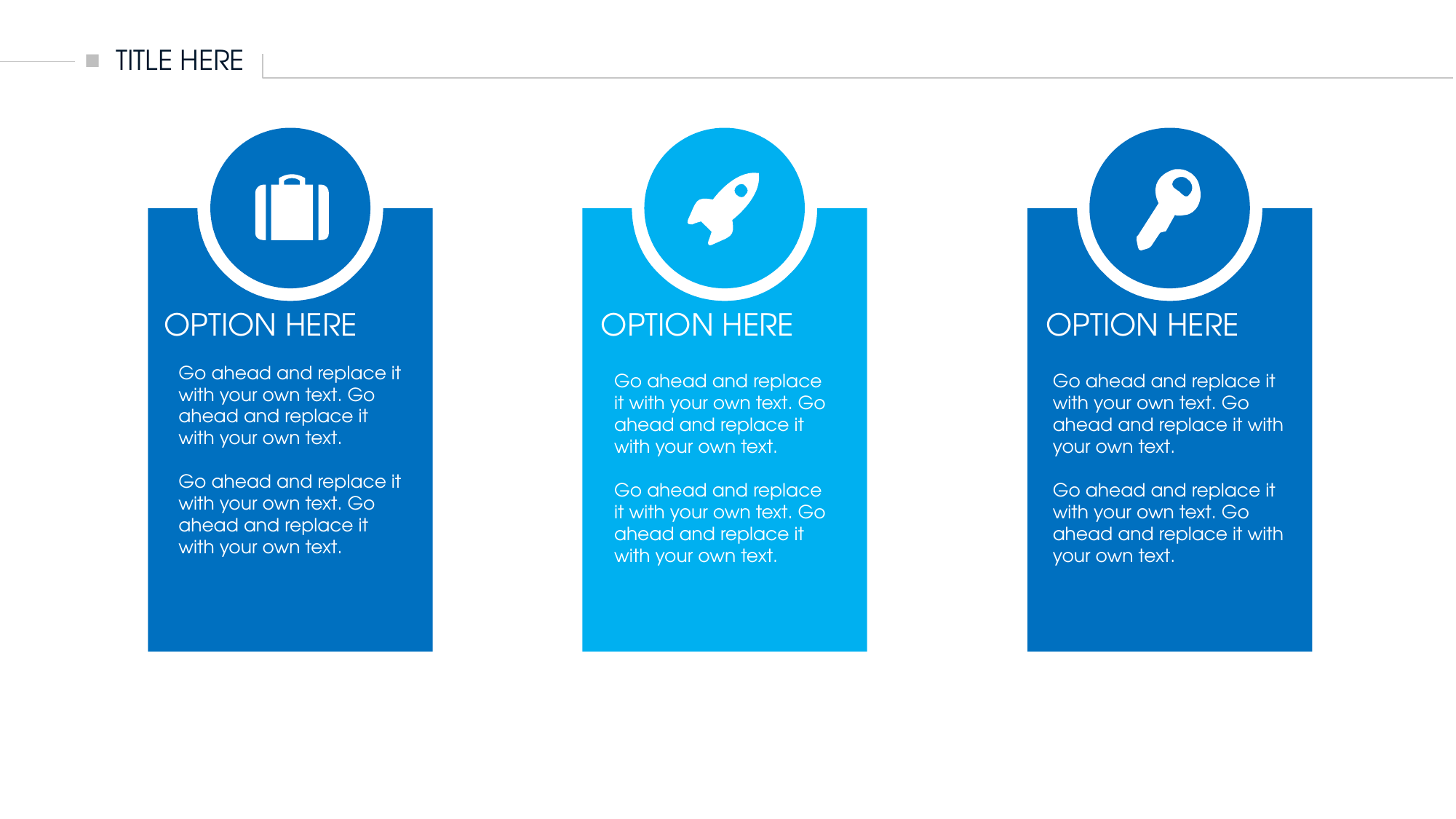

TITLE HERE

OPTION HERE
OPTION HERE
OPTION HERE
Go ahead and replace it with your own text. Go ahead and replace it with your own text.

Go ahead and replace it with your own text. Go ahead and replace it with your own text.
Go ahead and replace it with your own text. Go ahead and replace it with your own text.

Go ahead and replace it with your own text. Go ahead and replace it with your own text.
Go ahead and replace it with your own text. Go ahead and replace it with your own text.

Go ahead and replace it with your own text. Go ahead and replace it with your own text.
所有文字都可以随意更改成您的文字内容                      所有文字都可以随意更改成您的文字内容                      所有文字都可以随意更改成您的文字内容